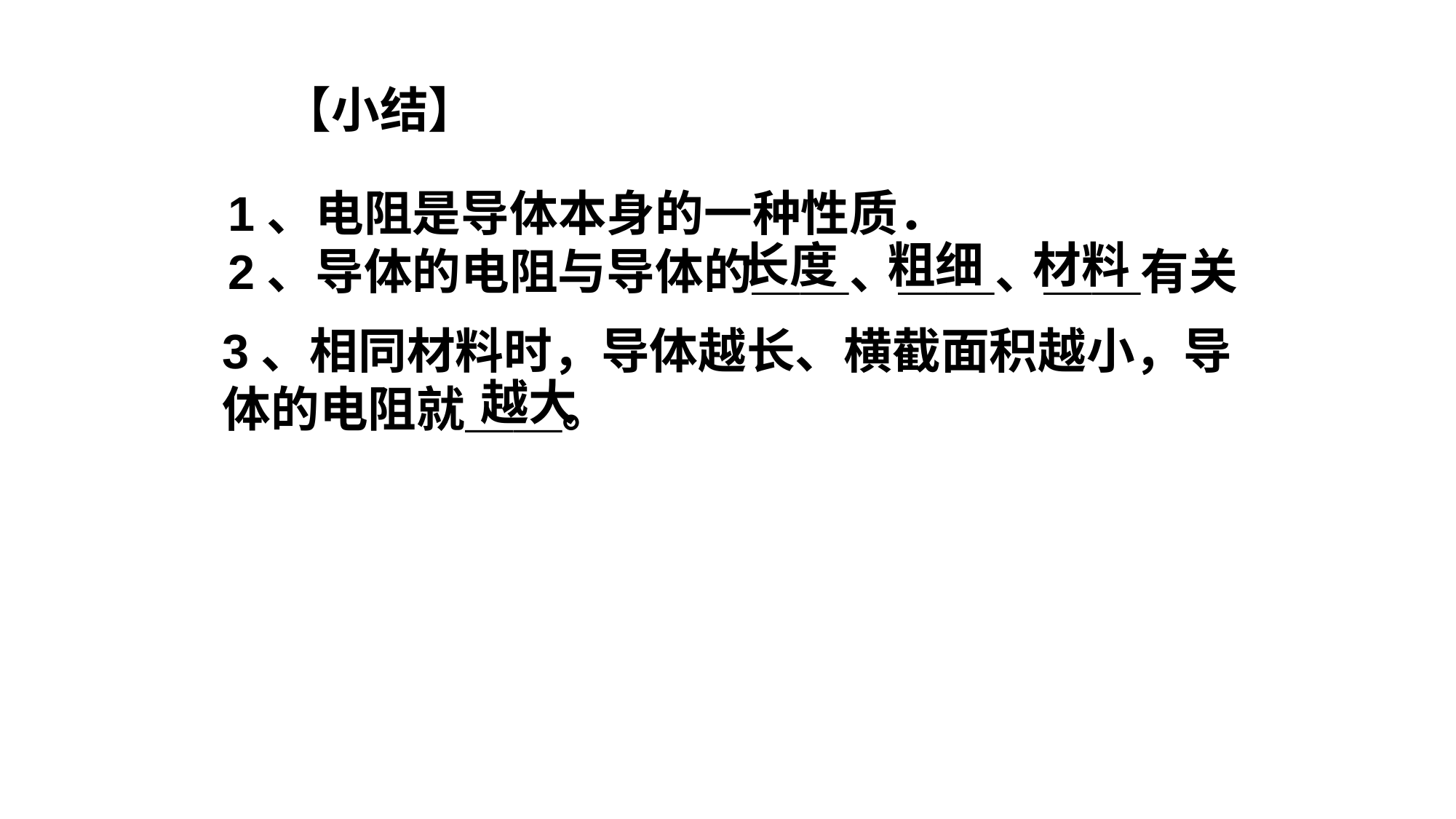

【小结】
1、电阻是导体本身的一种性质．
2、导体的电阻与导体的＿＿、＿＿、＿＿有关
长度　粗细　材料
3、相同材料时，导体越长、横截面积越小，导体的电阻就＿＿。
越大